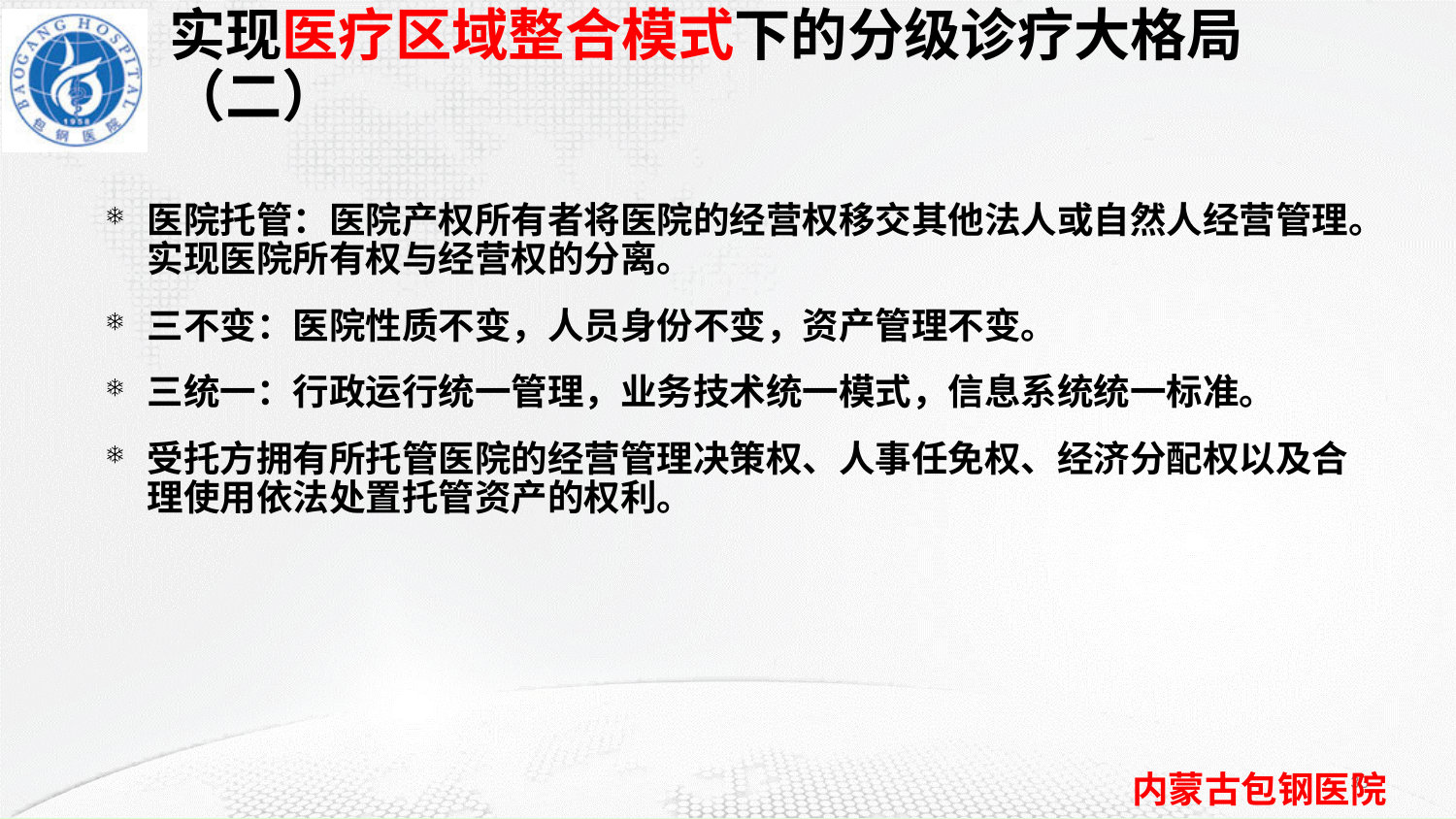

# 实现医疗区域整合模式下的分级诊疗大格局（二）
医院托管：医院产权所有者将医院的经营权移交其他法人或自然人经营管理。实现医院所有权与经营权的分离。
三不变：医院性质不变，人员身份不变，资产管理不变。
三统一：行政运行统一管理，业务技术统一模式，信息系统统一标准。
受托方拥有所托管医院的经营管理决策权、人事任免权、经济分配权以及合理使用依法处置托管资产的权利。